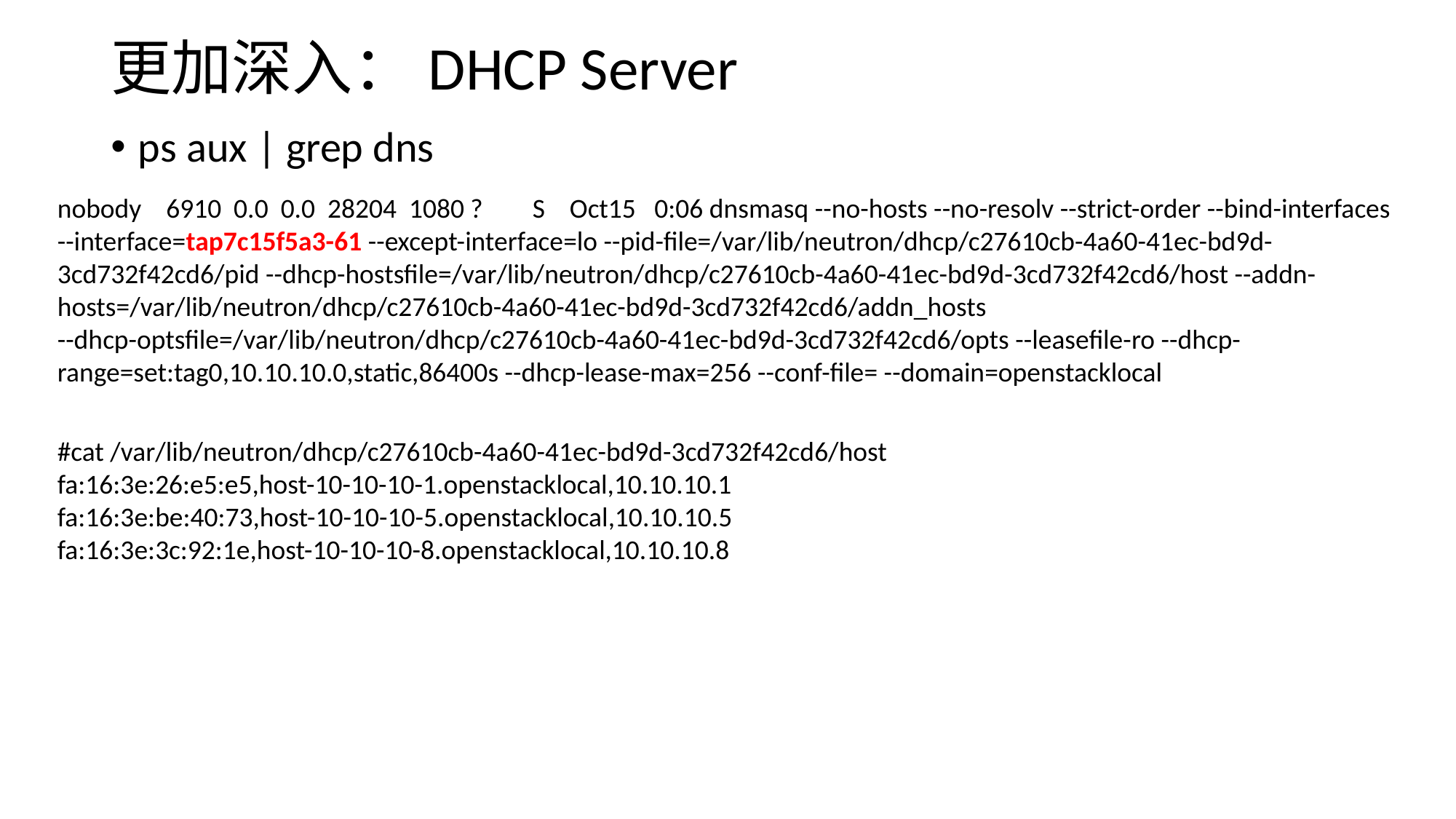

# 更加深入：DHCP Server
ps aux | grep dns
nobody    6910  0.0  0.0  28204  1080 ?        S    Oct15   0:06 dnsmasq --no-hosts --no-resolv --strict-order --bind-interfaces --interface=tap7c15f5a3-61 --except-interface=lo --pid-file=/var/lib/neutron/dhcp/c27610cb-4a60-41ec-bd9d-3cd732f42cd6/pid --dhcp-hostsfile=/var/lib/neutron/dhcp/c27610cb-4a60-41ec-bd9d-3cd732f42cd6/host --addn-hosts=/var/lib/neutron/dhcp/c27610cb-4a60-41ec-bd9d-3cd732f42cd6/addn_hosts --dhcp-optsfile=/var/lib/neutron/dhcp/c27610cb-4a60-41ec-bd9d-3cd732f42cd6/opts --leasefile-ro --dhcp-range=set:tag0,10.10.10.0,static,86400s --dhcp-lease-max=256 --conf-file= --domain=openstacklocal
#cat /var/lib/neutron/dhcp/c27610cb-4a60-41ec-bd9d-3cd732f42cd6/host
fa:16:3e:26:e5:e5,host-10-10-10-1.openstacklocal,10.10.10.1
fa:16:3e:be:40:73,host-10-10-10-5.openstacklocal,10.10.10.5
fa:16:3e:3c:92:1e,host-10-10-10-8.openstacklocal,10.10.10.8